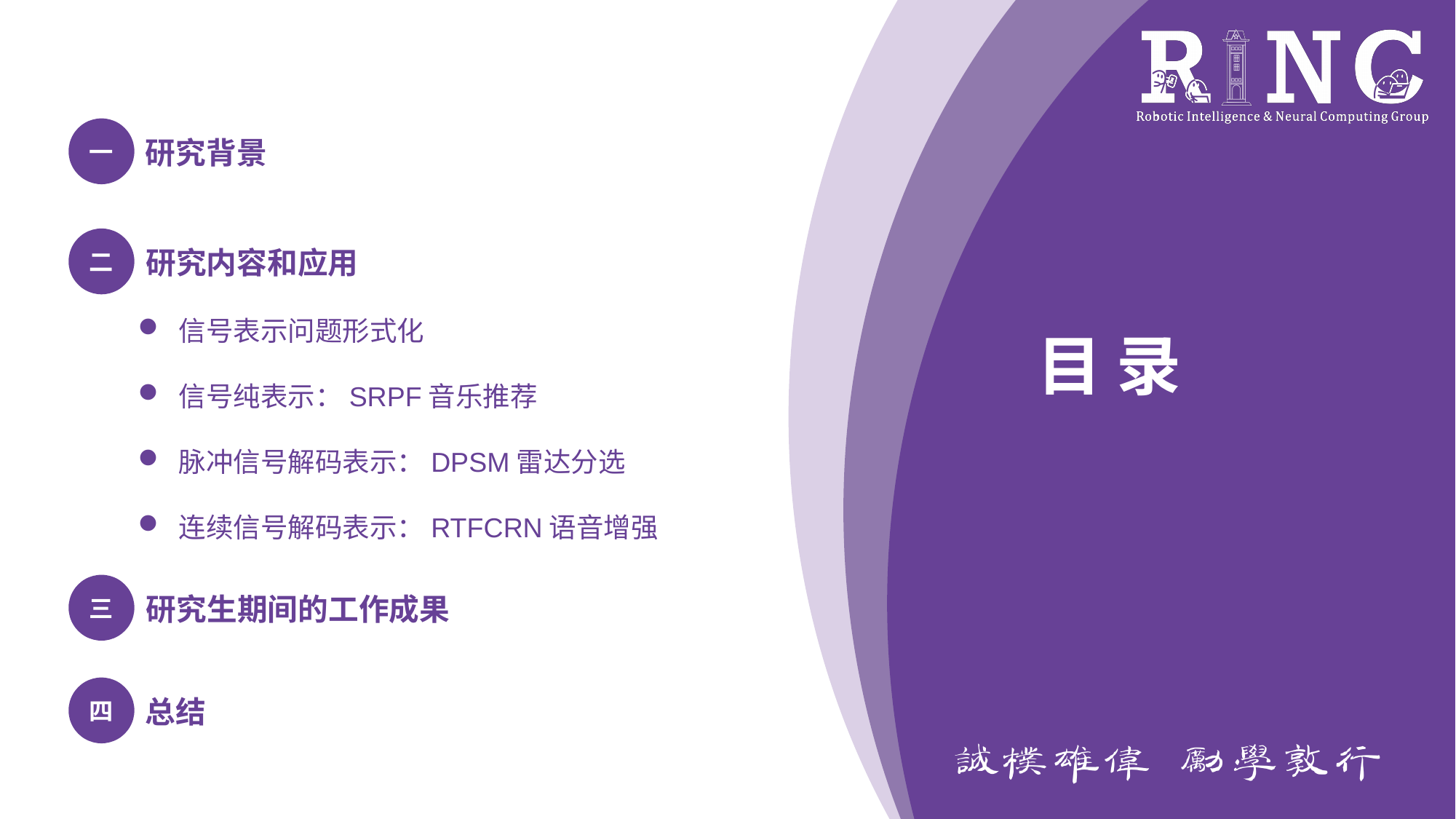

一
研究背景
二
研究内容和应用
信号表示问题形式化

信号纯表示：SRPF音乐推荐

脉冲信号解码表示：DPSM雷达分选

连续信号解码表示：RTFCRN语音增强
三
研究生期间的工作成果
四
总结